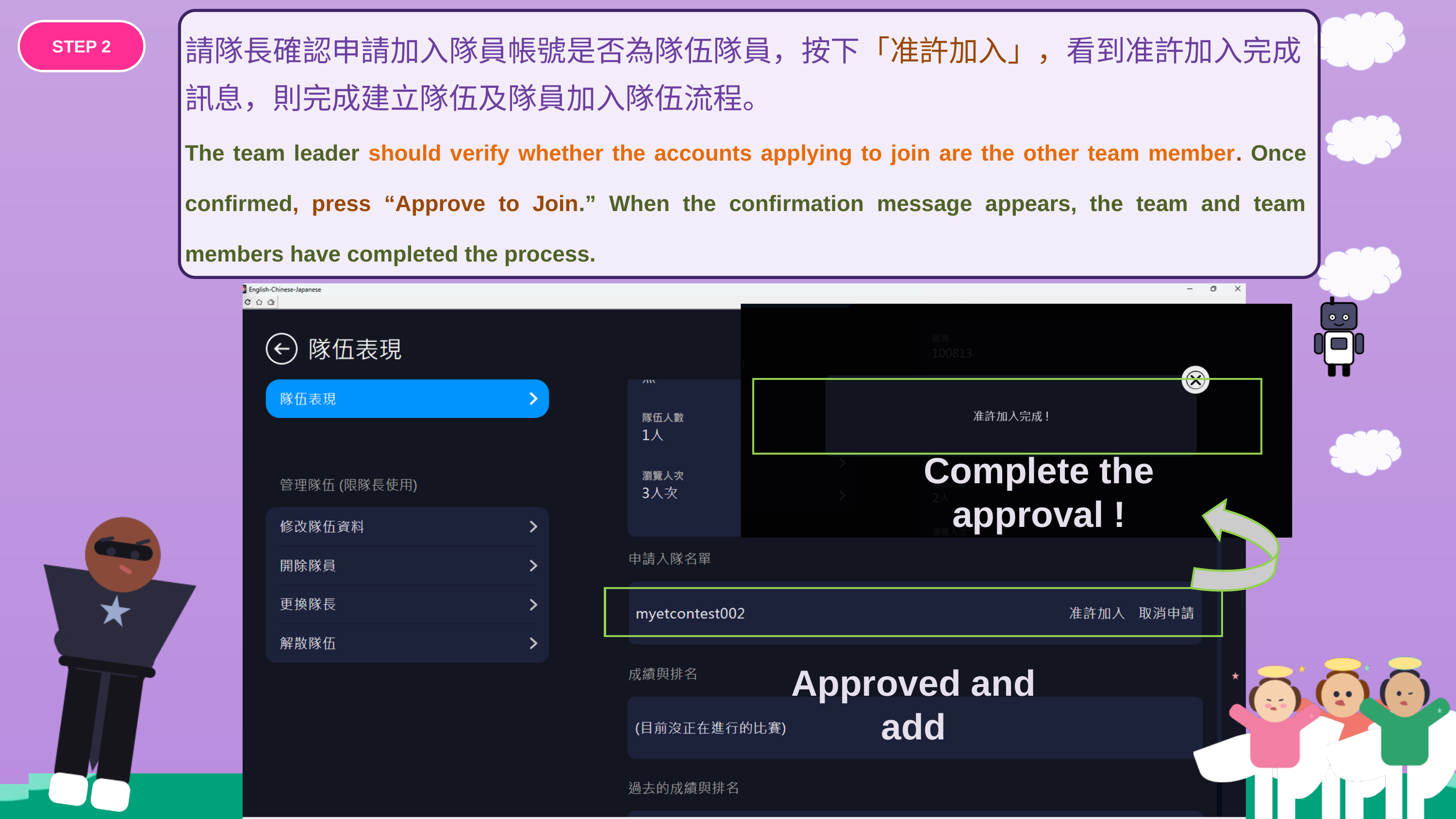

請隊長確認申請加入隊員帳號是否為隊伍隊員，按下「准許加入」，看到准許加入完成訊息，則完成建立隊伍及隊員加入隊伍流程。
The team leader should verify whether the accounts applying to join are the other team member. Once confirmed, press “Approve to Join.” When the confirmation message appears, the team and team members have completed the process.

STEP 2

Complete the approval !

Approved and add